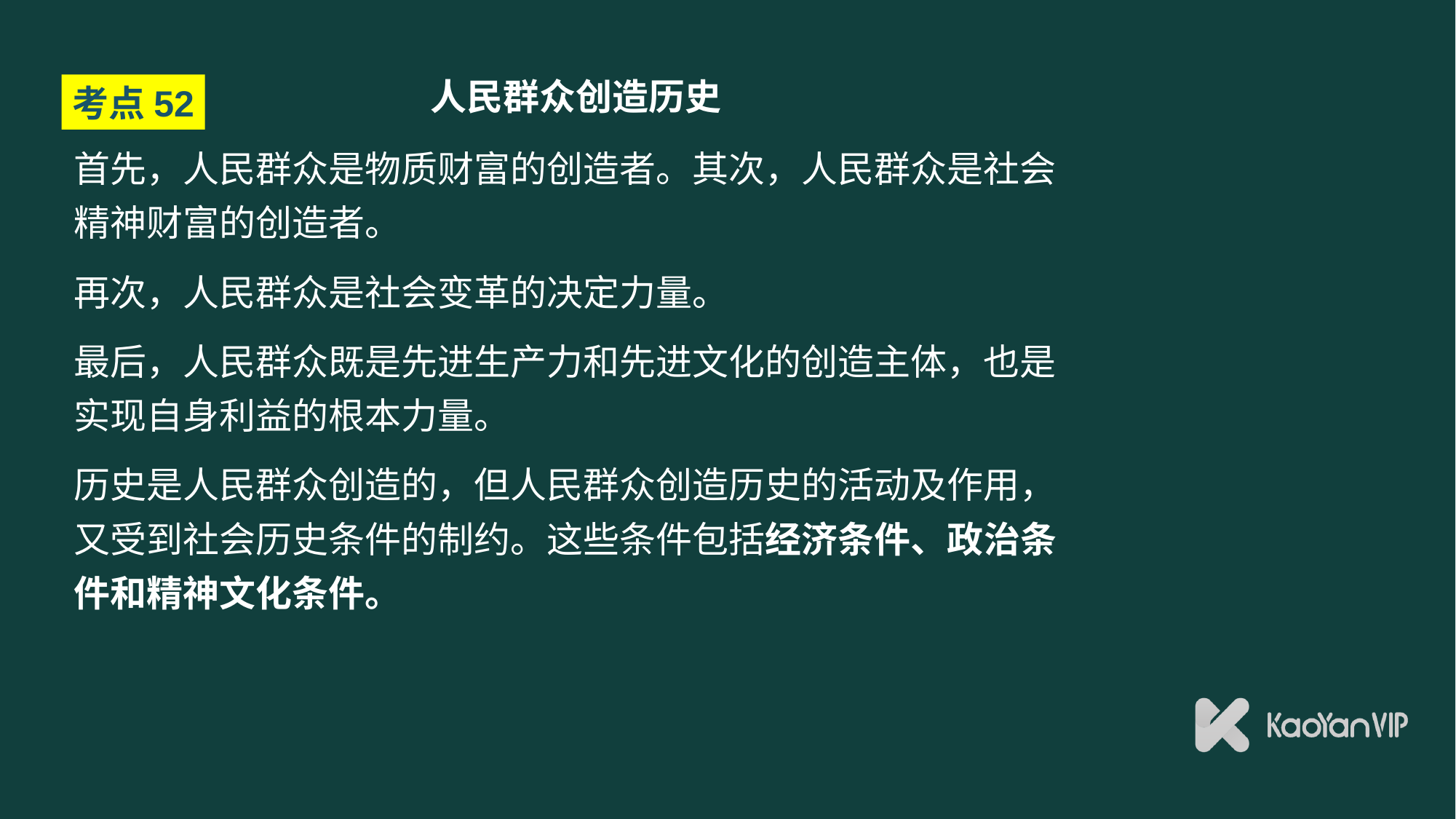

# 人民群众创造历史
考点52
首先，人民群众是物质财富的创造者。其次，人民群众是社会精神财富的创造者。
再次，人民群众是社会变革的决定力量。
最后，人民群众既是先进生产力和先进文化的创造主体，也是实现自身利益的根本力量。
历史是人民群众创造的，但人民群众创造历史的活动及作用，又受到社会历史条件的制约。这些条件包括经济条件、政治条件和精神文化条件。